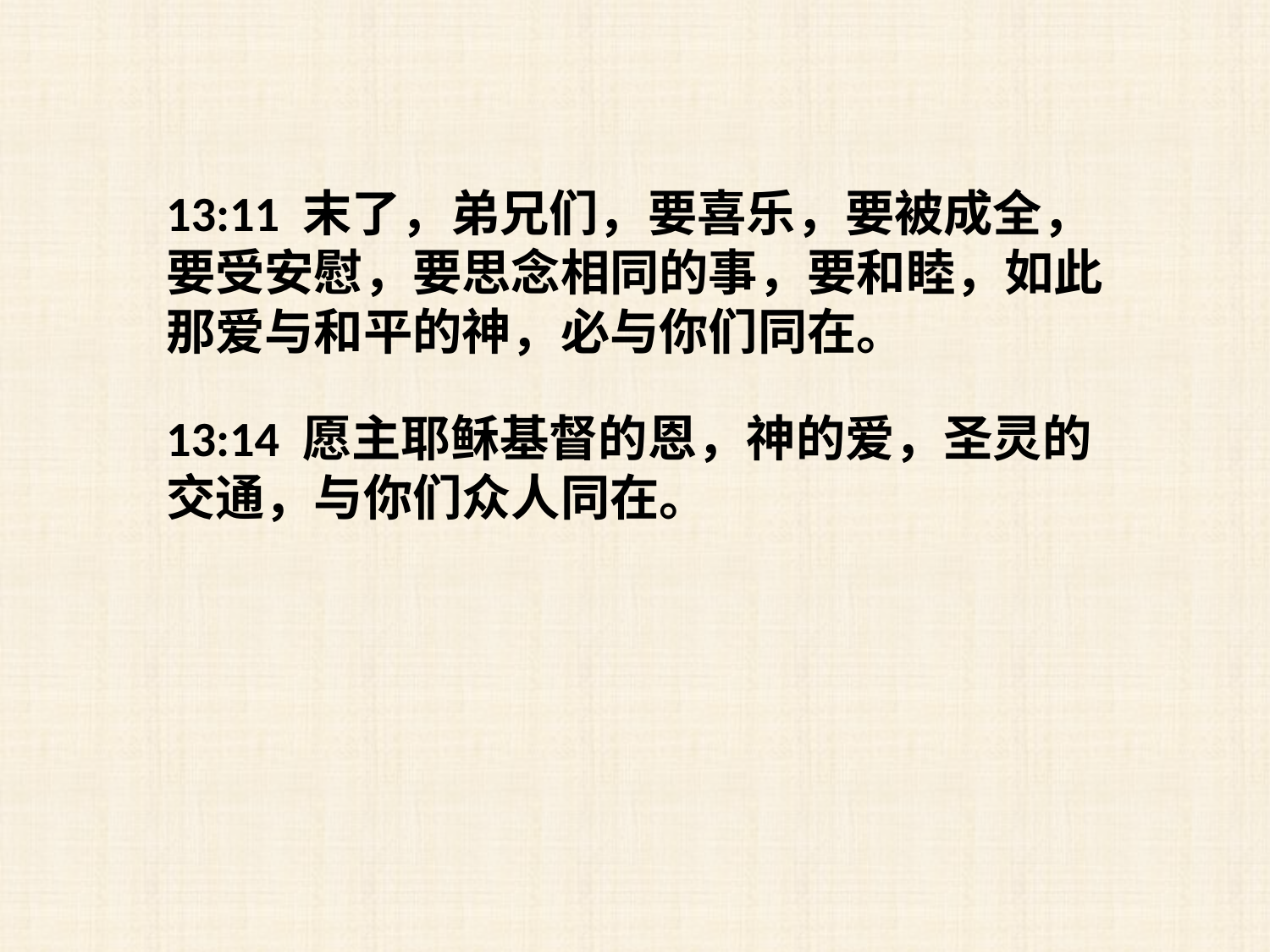

13:11 末了，弟兄们，要喜乐，要被成全，要受安慰，要思念相同的事，要和睦，如此那爱与和平的神，必与你们同在。
13:14 愿主耶稣基督的恩，神的爱，圣灵的交通，与你们众人同在。